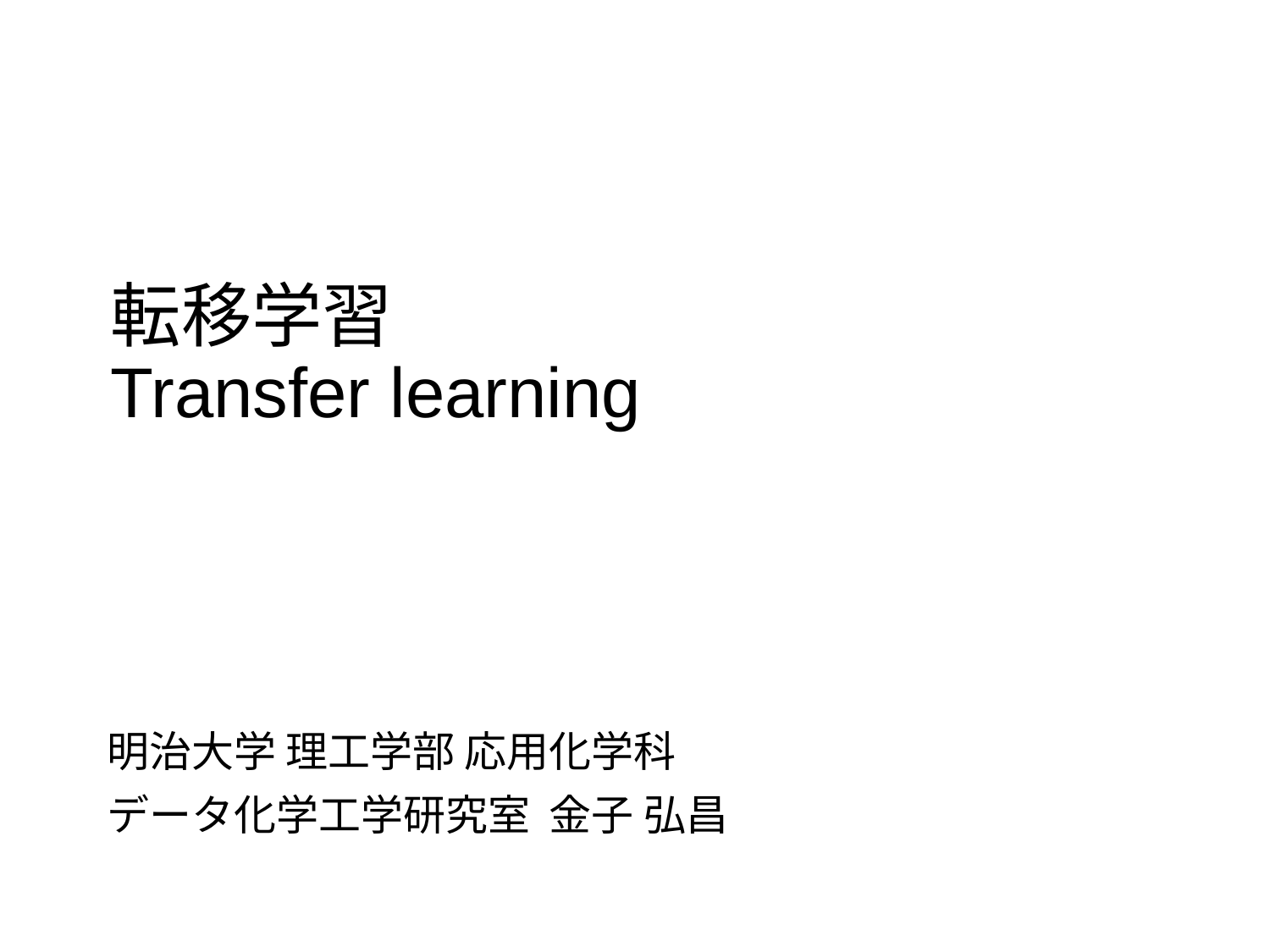

1
# 転移学習 Transfer learning
明治大学 理工学部 応用化学科
データ化学工学研究室  金子 弘昌